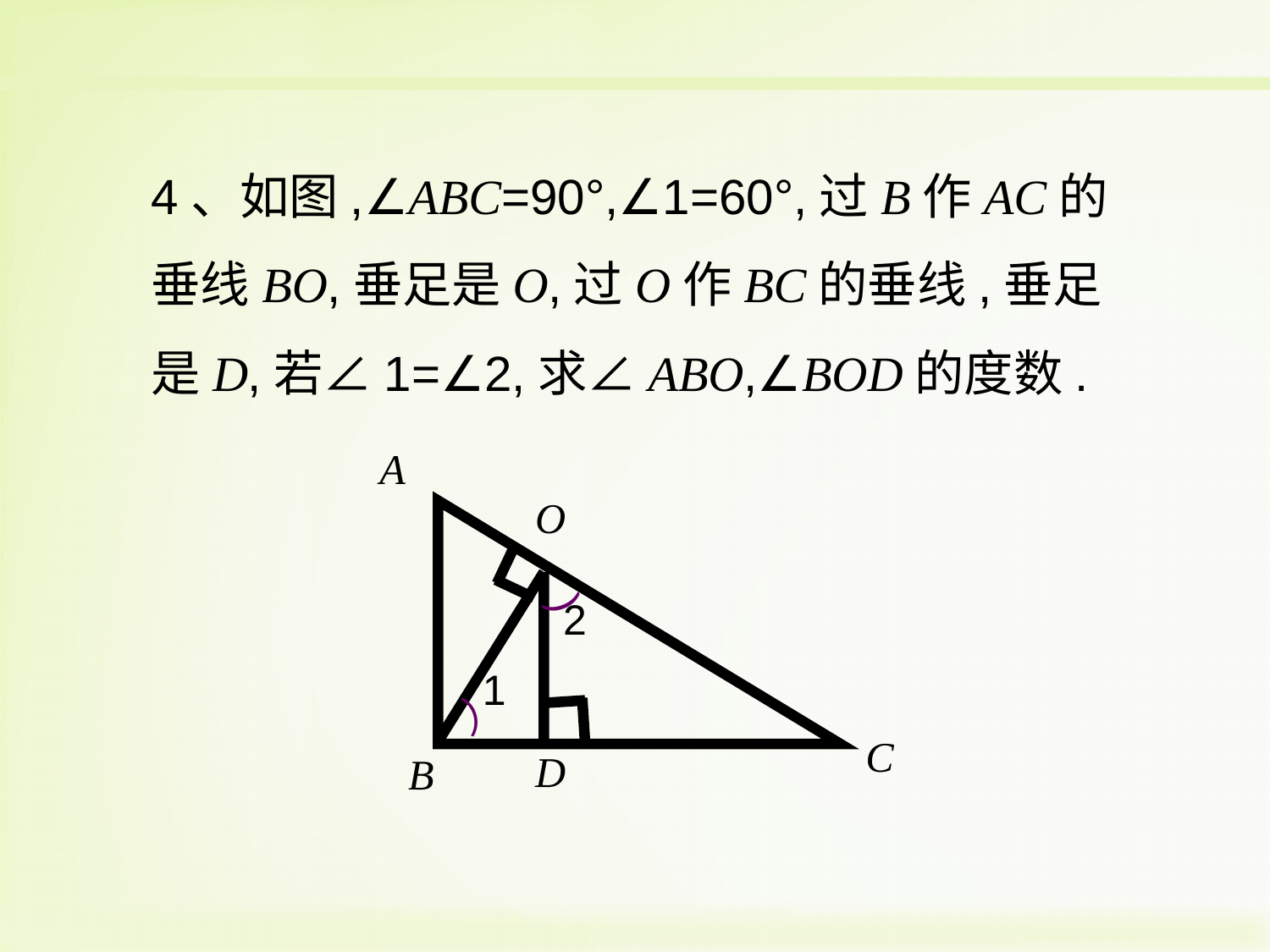

4、如图,∠ABC=90°,∠1=60°,过B作AC的垂线BO,垂足是O,过O作BC的垂线,垂足是D,若∠1=∠2,求∠ABO,∠BOD的度数.
A
O

)
2
1
）

C
D
B